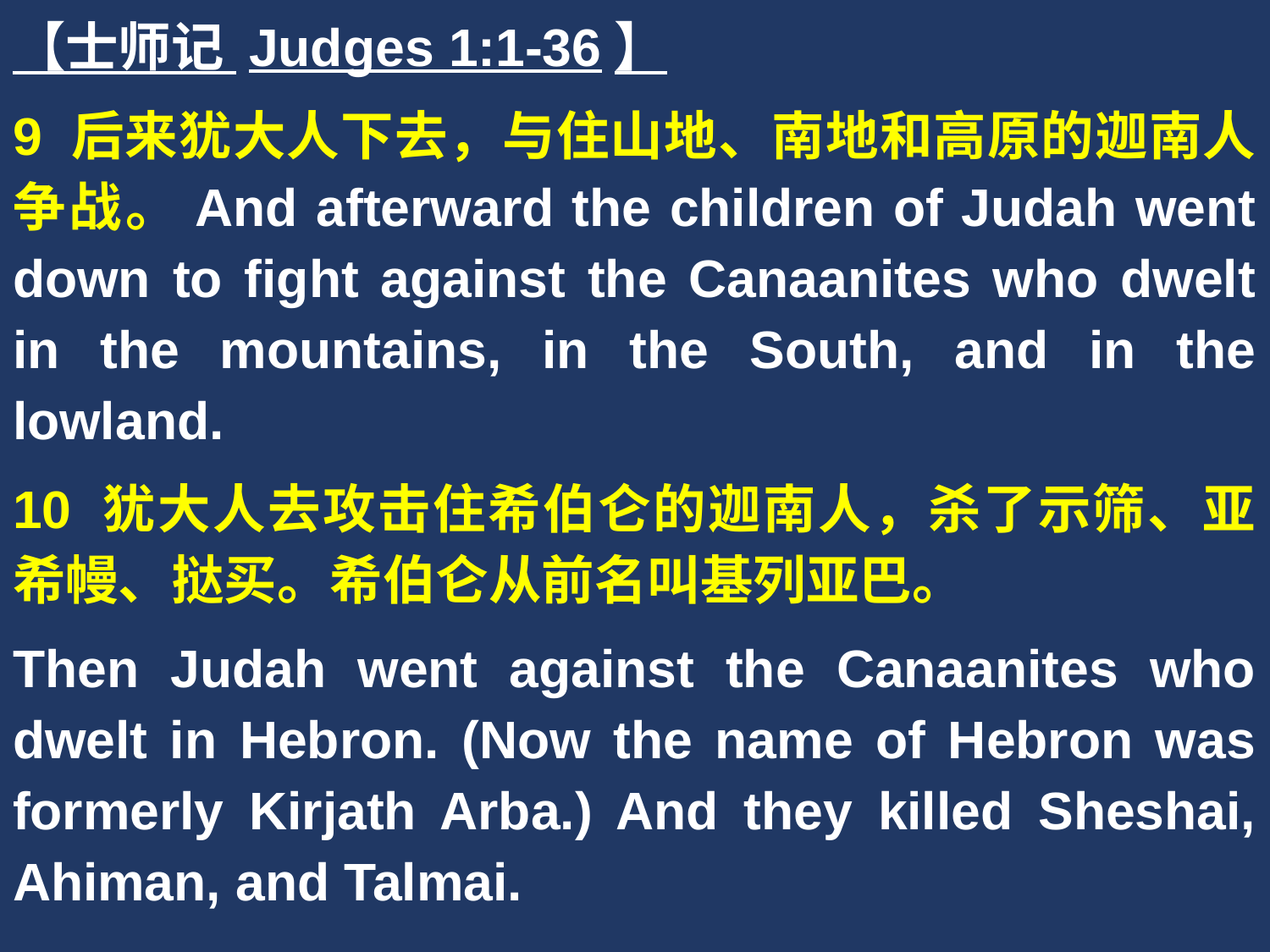

【士师记 Judges 1:1-36】
9 后来犹大人下去，与住山地、南地和高原的迦南人争战。And afterward the children of Judah went down to fight against the Canaanites who dwelt in the mountains, in the South, and in the lowland.
10 犹大人去攻击住希伯仑的迦南人，杀了示筛、亚希幔、挞买。希伯仑从前名叫基列亚巴。
Then Judah went against the Canaanites who dwelt in Hebron. (Now the name of Hebron was formerly Kirjath Arba.) And they killed Sheshai, Ahiman, and Talmai.